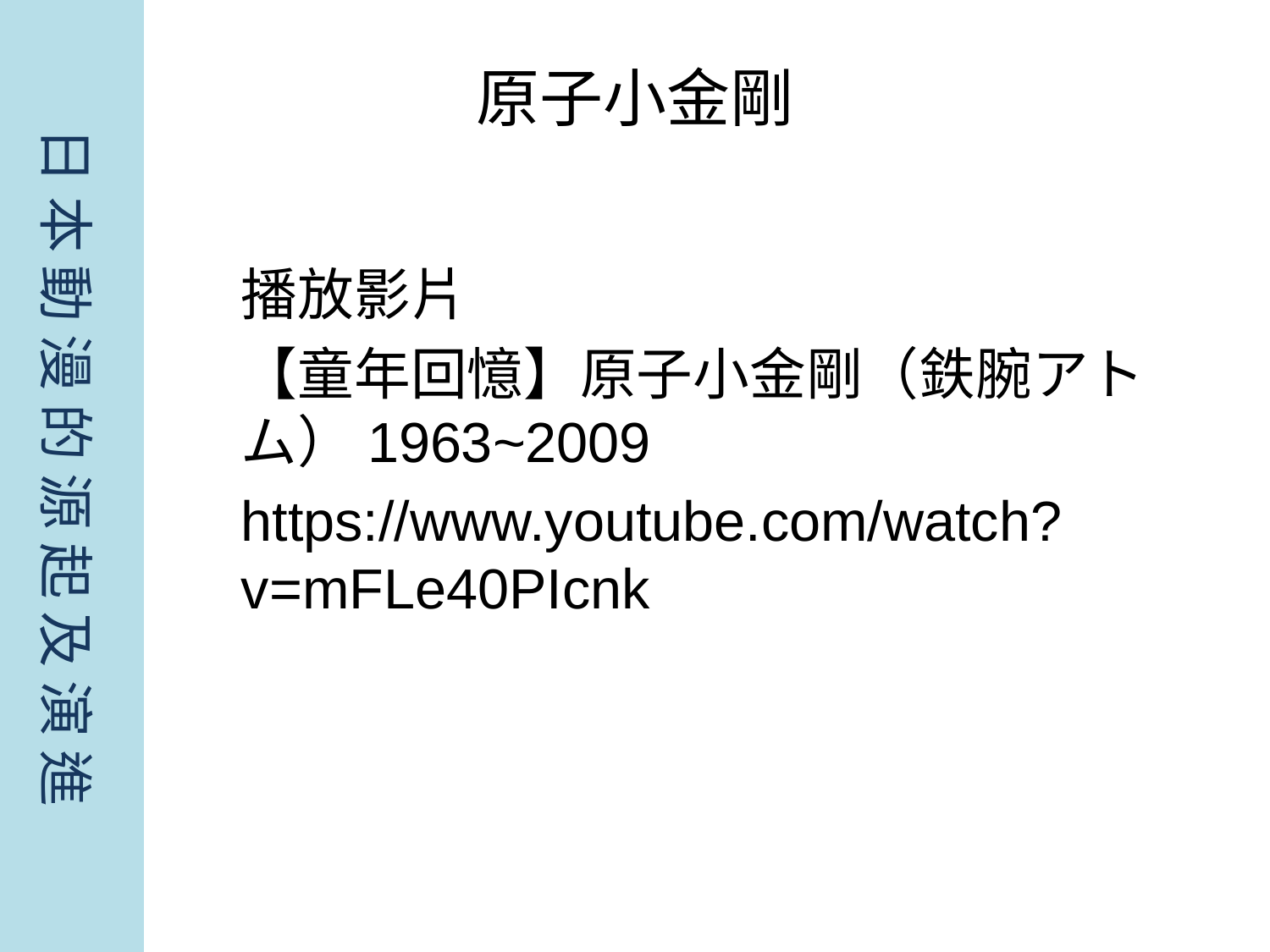

日 本 動 漫 的 源 起 及 演 進
# 原子小金剛
播放影片
【童年回憶】原子小金剛（鉄腕アトム）1963~2009
https://www.youtube.com/watch?v=mFLe40PIcnk